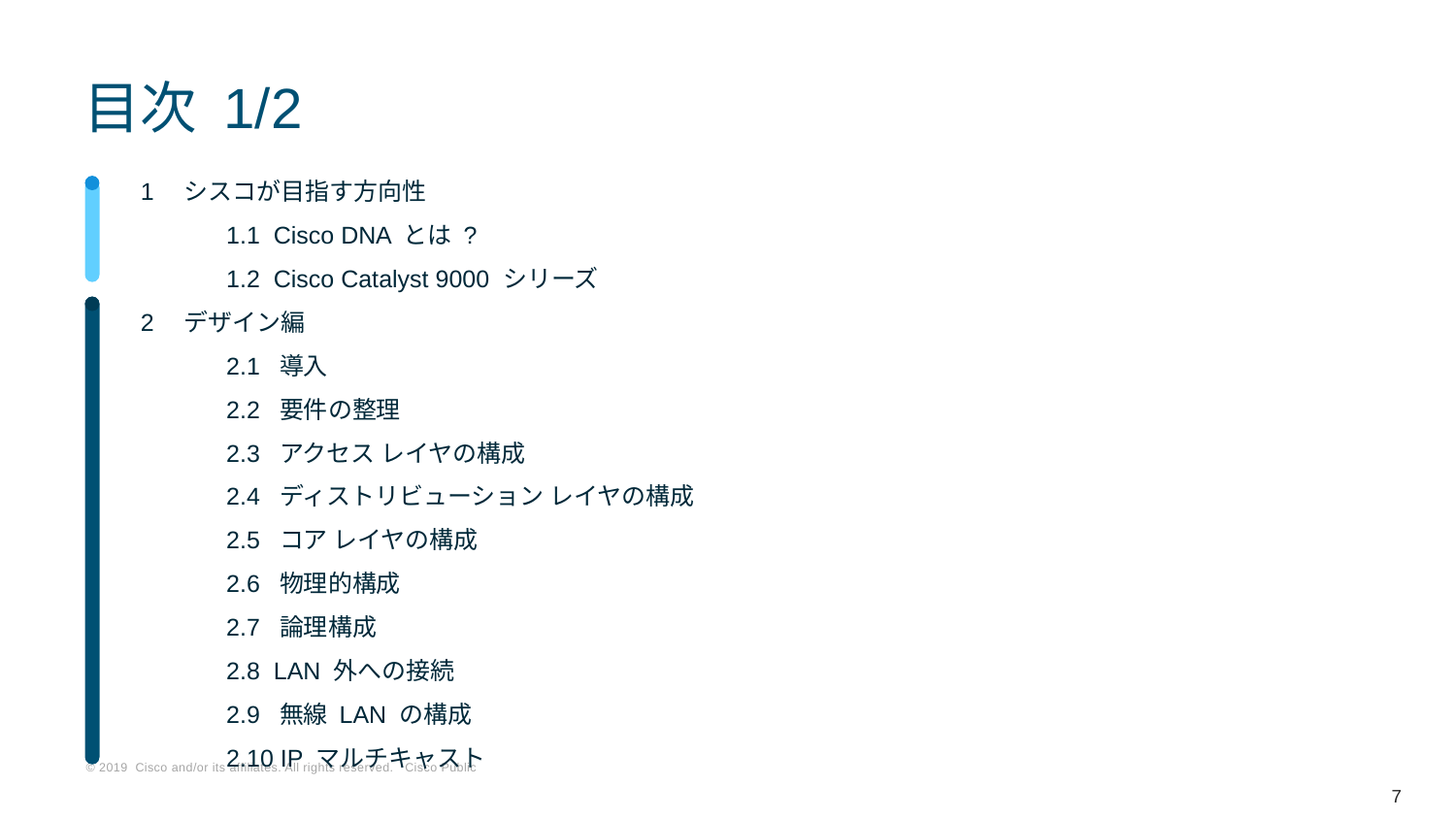

# 目次 1/2
1　シスコが目指す方向性
	1.1  Cisco DNA とは ?
	1.2  Cisco Catalyst 9000 シリーズ
2　デザイン編
	2.1  導入
	2.2  要件の整理
	2.3  アクセス レイヤの構成
	2.4  ディストリビューション レイヤの構成
	2.5  コア レイヤの構成
	2.6  物理的構成
	2.7  論理構成
	2.8  LAN 外への接続
	2.9  無線 LAN の構成
	2.10 IP マルチキャスト

7